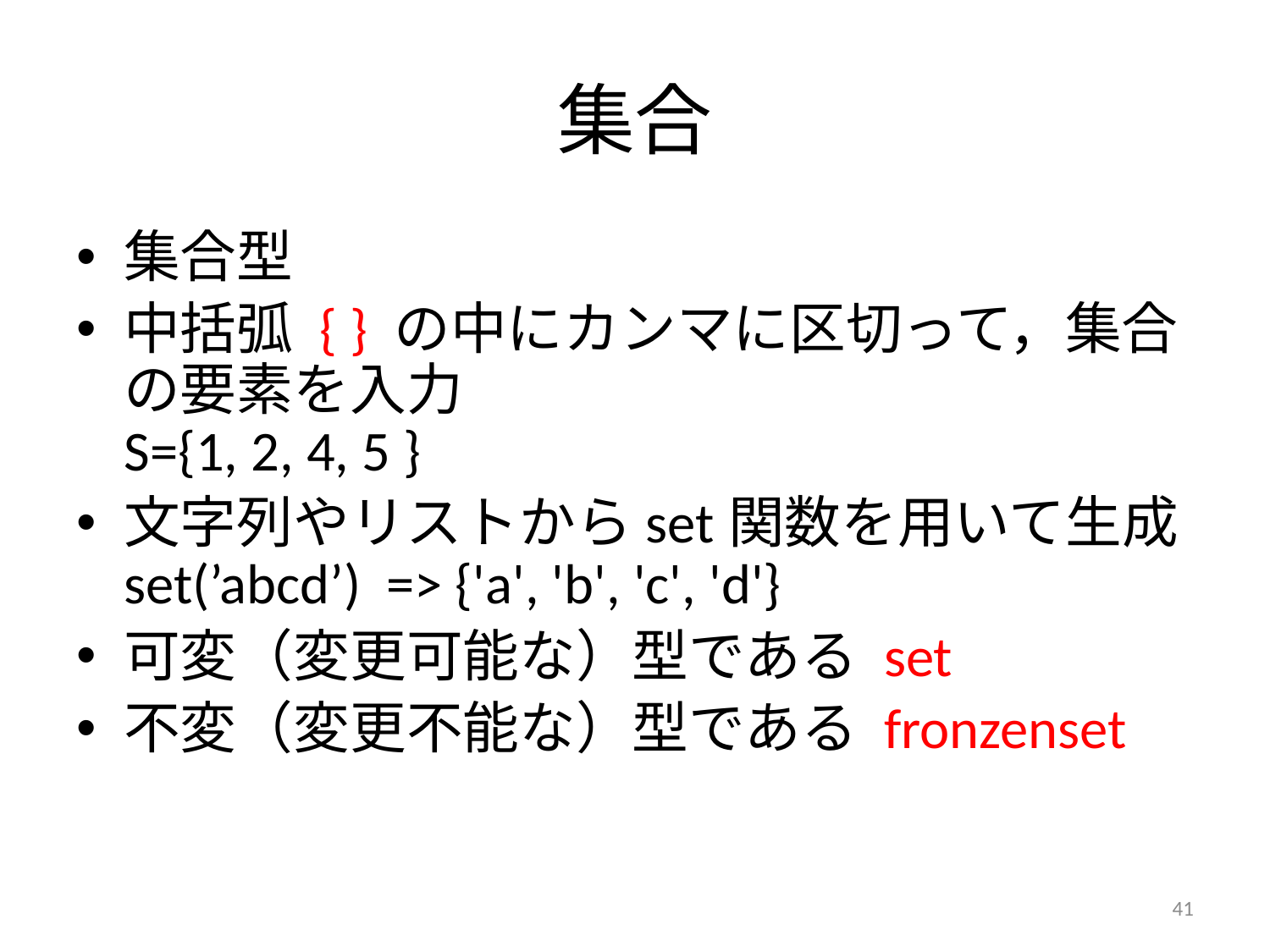

# 集合
集合型
中括弧 { } の中にカンマに区切って，集合の要素を入力
S={1, 2, 4, 5 }
文字列やリストからset関数を用いて生成
set(’abcd’)  => {'a', 'b', 'c', 'd'}
可変（変更可能な）型である set
不変（変更不能な）型である fronzenset

41